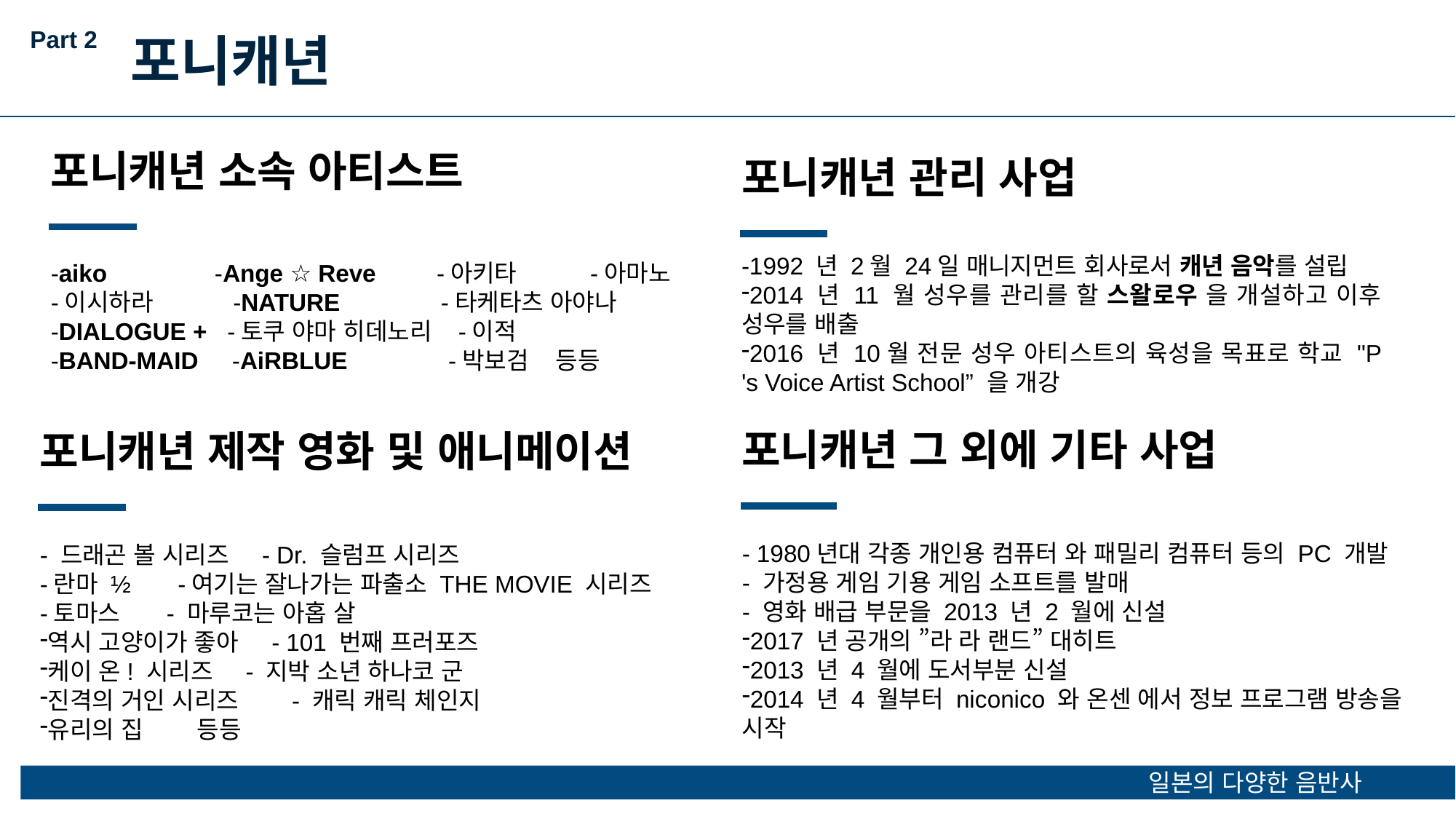

Part 2
포니캐년
포니캐년 소속 아티스트
-aiko                -Ange ☆ Reve         -아키타          -아마노
-이시하라           -NATURE               -타케타츠 아야나
-DIALOGUE +   -토쿠 야마 히데노리   -이적
-BAND-MAID     -AiRBLUE               -박보검    등등
포니캐년 관리 사업

-1992 년 2월 24일 매니지먼트 회사로서 캐년 음악를 설립
2014 년 11 월 성우를 관리를 할 스왈로우 을 개설하고 이후 성우를 배출
2016 년 10월 전문 성우 아티스트의 육성을 목표로 학교 "P 's Voice Artist School” 을 개강
포니캐년 그 외에 기타 사업

- 1980년대 각종 개인용 컴퓨터 와 패밀리 컴퓨터 등의 PC 개발
- 가정용 게임 기용 게임 소프트를 발매
- 영화 배급 부문을 2013 년 2 월에 신설
2017 년 공개의 ”라 라 랜드” 대히트
2013 년 4 월에 도서부분 신설
2014 년 4 월부터 niconico 와 온센 에서 정보 프로그램 방송을
시작
포니캐년 제작 영화 및 애니메이션

- 드래곤 볼 시리즈    - Dr. 슬럼프 시리즈
-란마 ½       -여기는 잘나가는 파출소 THE MOVIE 시리즈
-토마스      - 마루코는 아홉 살
역시 고양이가 좋아    - 101 번째 프러포즈
케이 온! 시리즈    - 지박 소년 하나코 군
진격의 거인 시리즈       - 캐릭 캐릭 체인지
유리의 집        등등
일본의 다양한 음반사